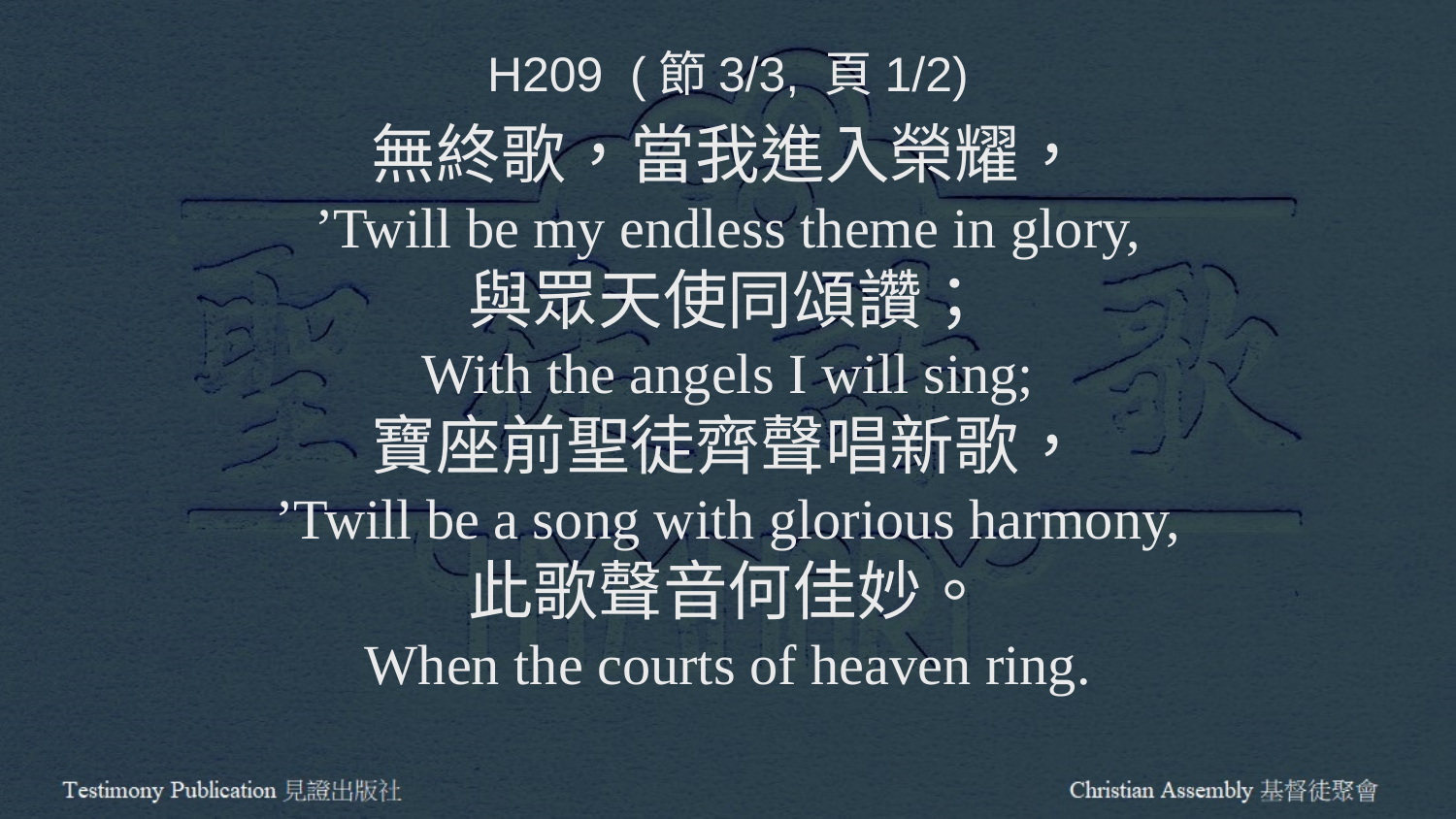

H209  (節3/3, 頁1/2)
無終歌，當我進入榮耀，
’Twill be my endless theme in glory,
與眾天使同頌讚；
With the angels I will sing;
寶座前聖徒齊聲唱新歌，
’Twill be a song with glorious harmony,
此歌聲音何佳妙。
When the courts of heaven ring.